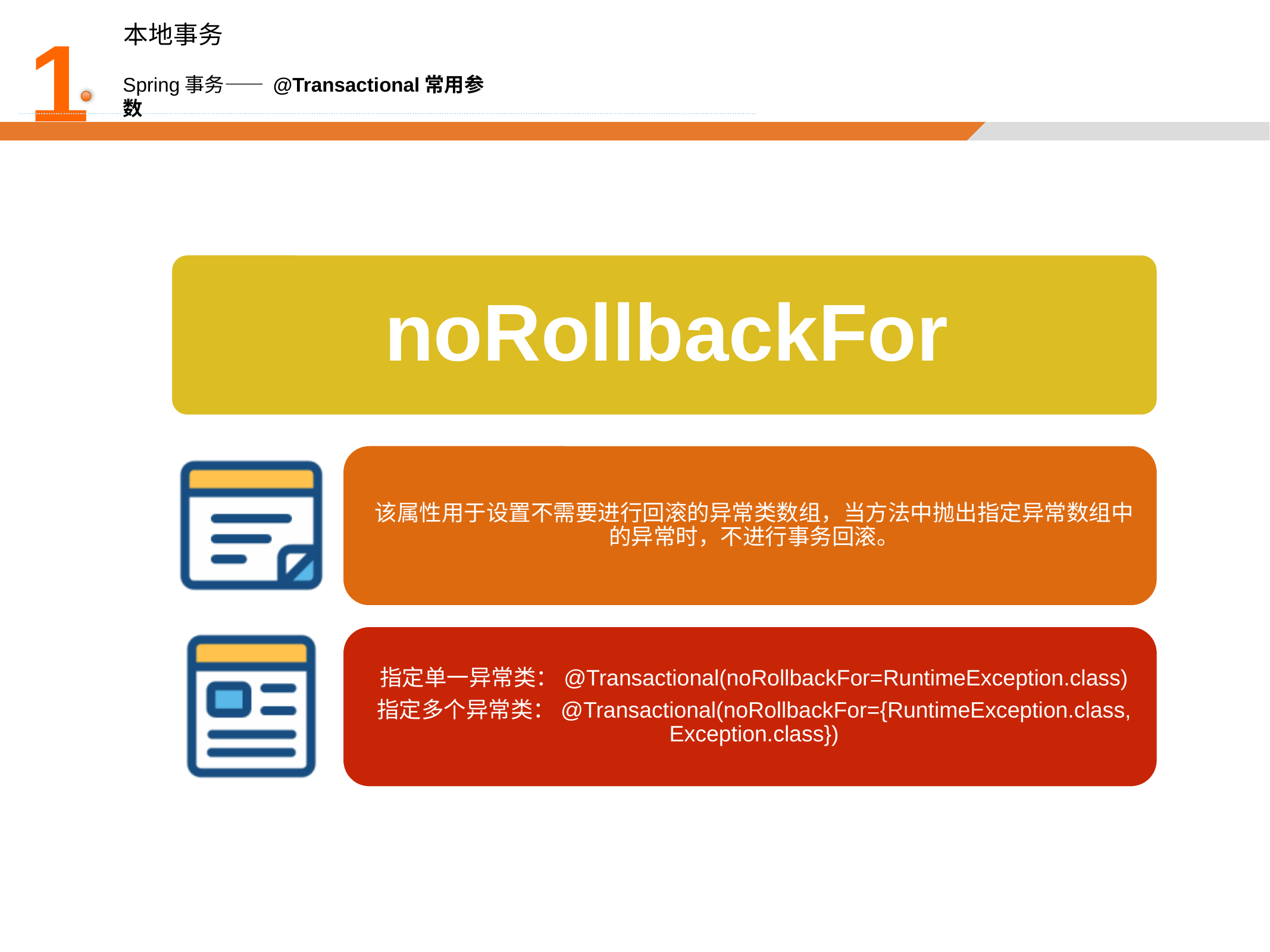

1
本地事务

Spring事务—— @Transactional常用参数
noRollbackFor
该属性用于设置不需要进行回滚的异常类数组，当方法中抛出指定异常数组中的异常时，不进行事务回滚。
指定单一异常类：@Transactional(noRollbackFor=RuntimeException.class)
指定多个异常类：@Transactional(noRollbackFor={RuntimeException.class, Exception.class})